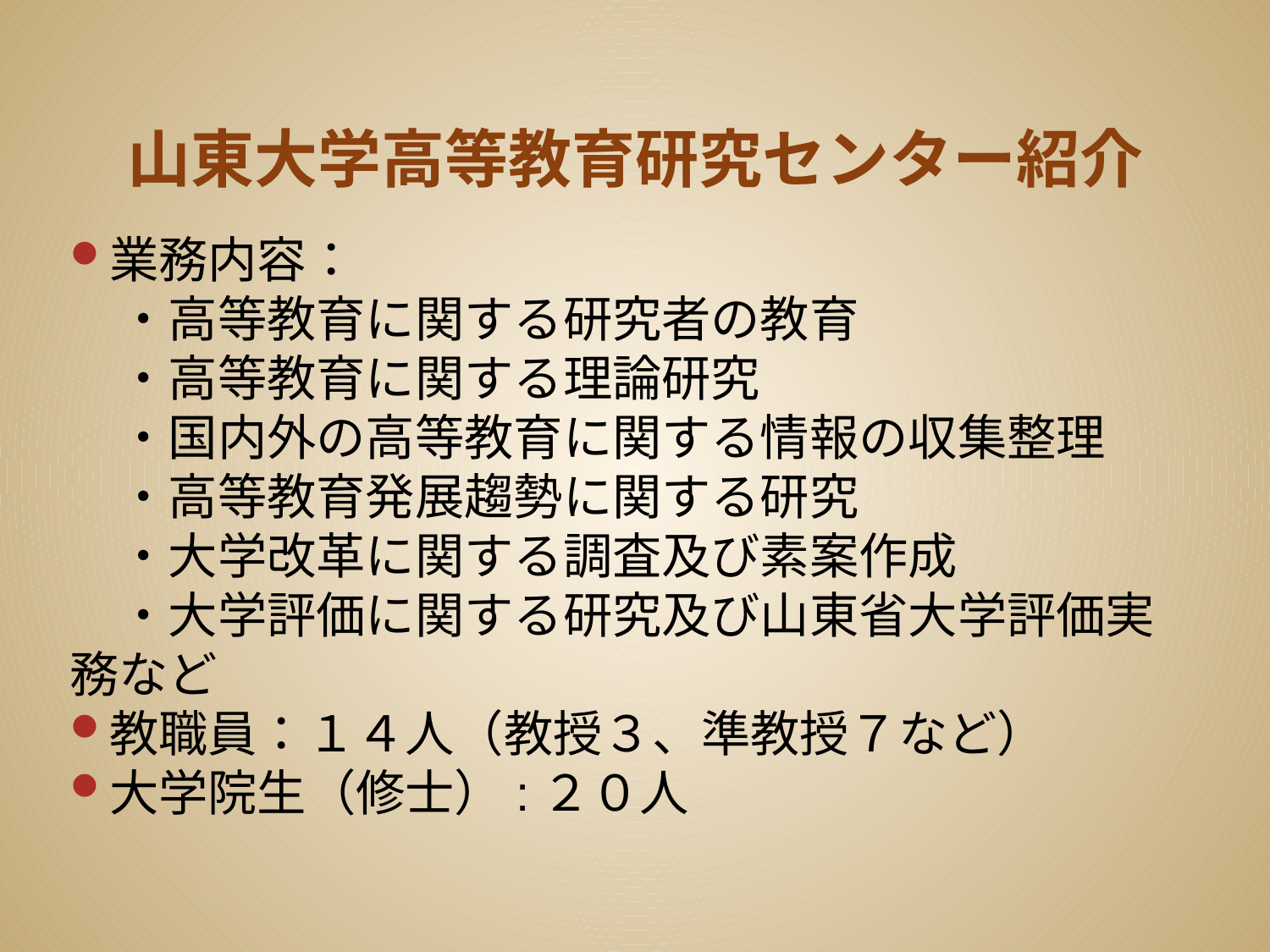

# 山東大学高等教育研究センター紹介
業務内容：
　・高等教育に関する研究者の教育
　・高等教育に関する理論研究
　・国内外の高等教育に関する情報の収集整理
　・高等教育発展趨勢に関する研究
　・大学改革に関する調査及び素案作成
　・大学評価に関する研究及び山東省大学評価実務など
教職員：１４人（教授３、準教授７など）
大学院生（修士）:２０人